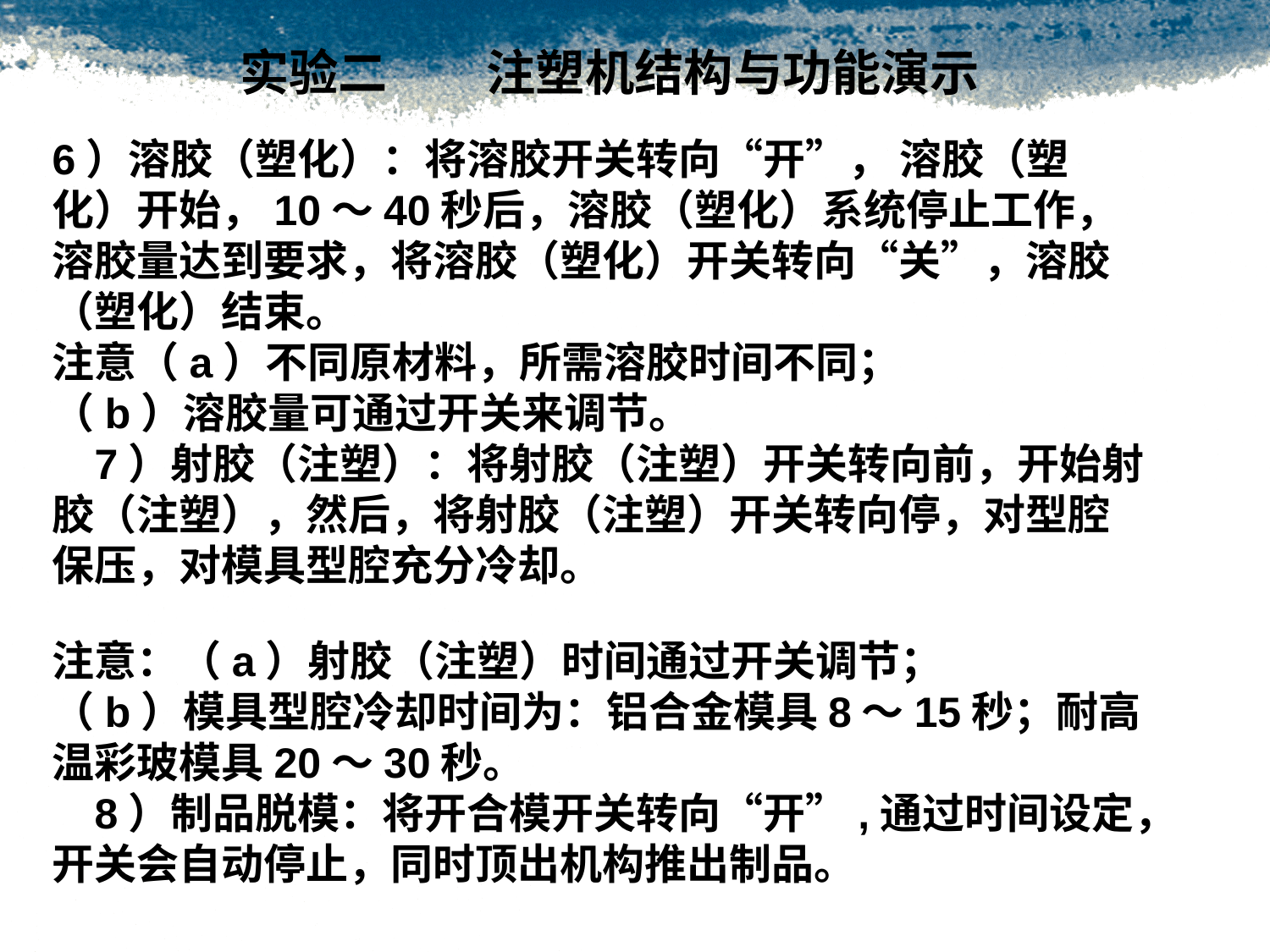

实验二　　注塑机结构与功能演示
6）溶胶（塑化）：将溶胶开关转向“开”， 溶胶（塑化）开始，10～40秒后，溶胶（塑化）系统停止工作，溶胶量达到要求，将溶胶（塑化）开关转向“关”，溶胶（塑化）结束。注意（a）不同原材料，所需溶胶时间不同；（b）溶胶量可通过开关来调节。7）射胶（注塑）：将射胶（注塑）开关转向前，开始射胶（注塑），然后，将射胶（注塑）开关转向停，对型腔保压，对模具型腔充分冷却。
注意：（a）射胶（注塑）时间通过开关调节；（b）模具型腔冷却时间为：铝合金模具8～15秒；耐高温彩玻模具20～30秒。8）制品脱模：将开合模开关转向“开”,通过时间设定，开关会自动停止，同时顶出机构推出制品。